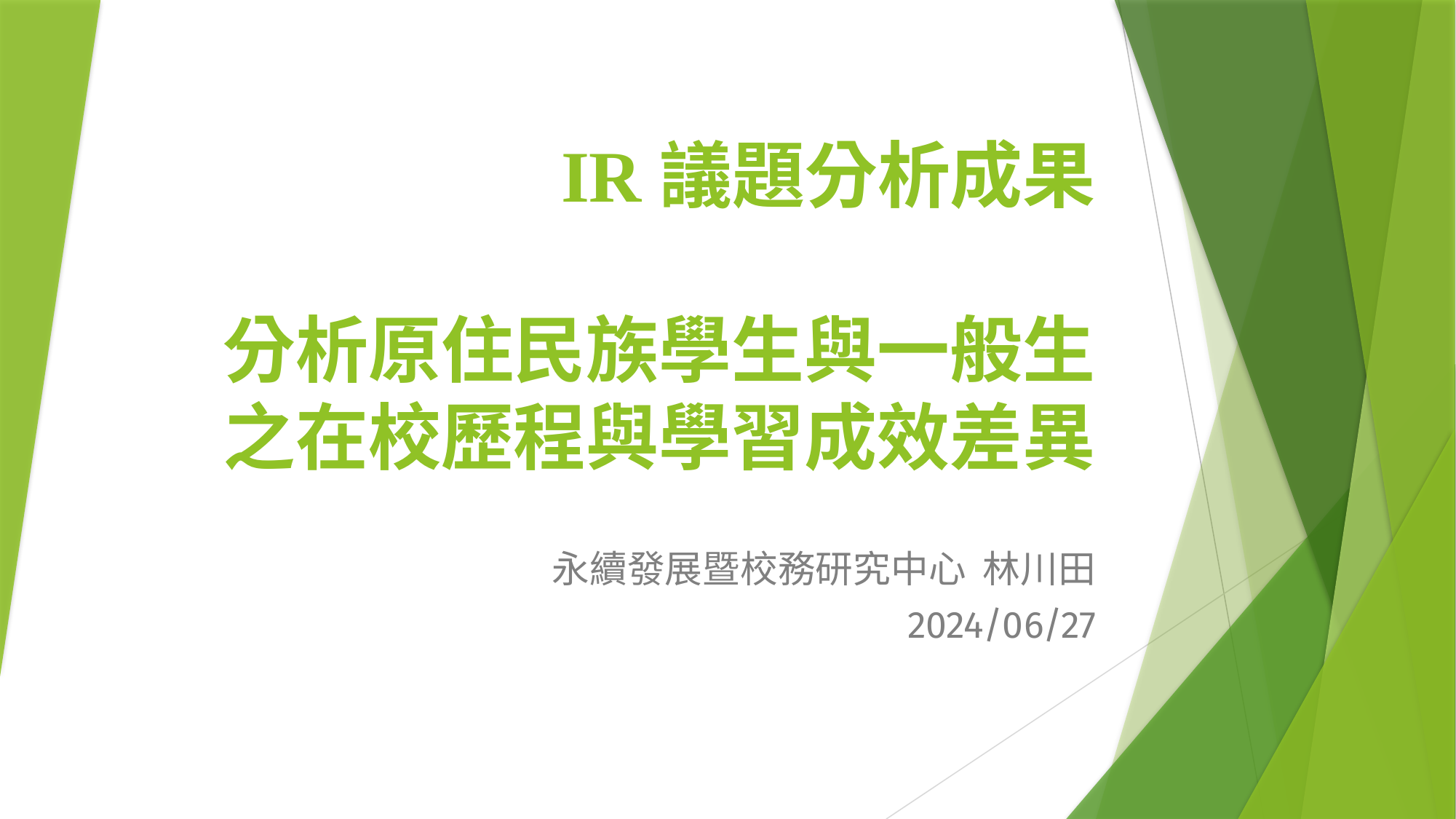

# IR議題分析成果 分析原住民族學生與一般生之在校歷程與學習成效差異

永續發展暨校務研究中心  林川田
2024/06/27